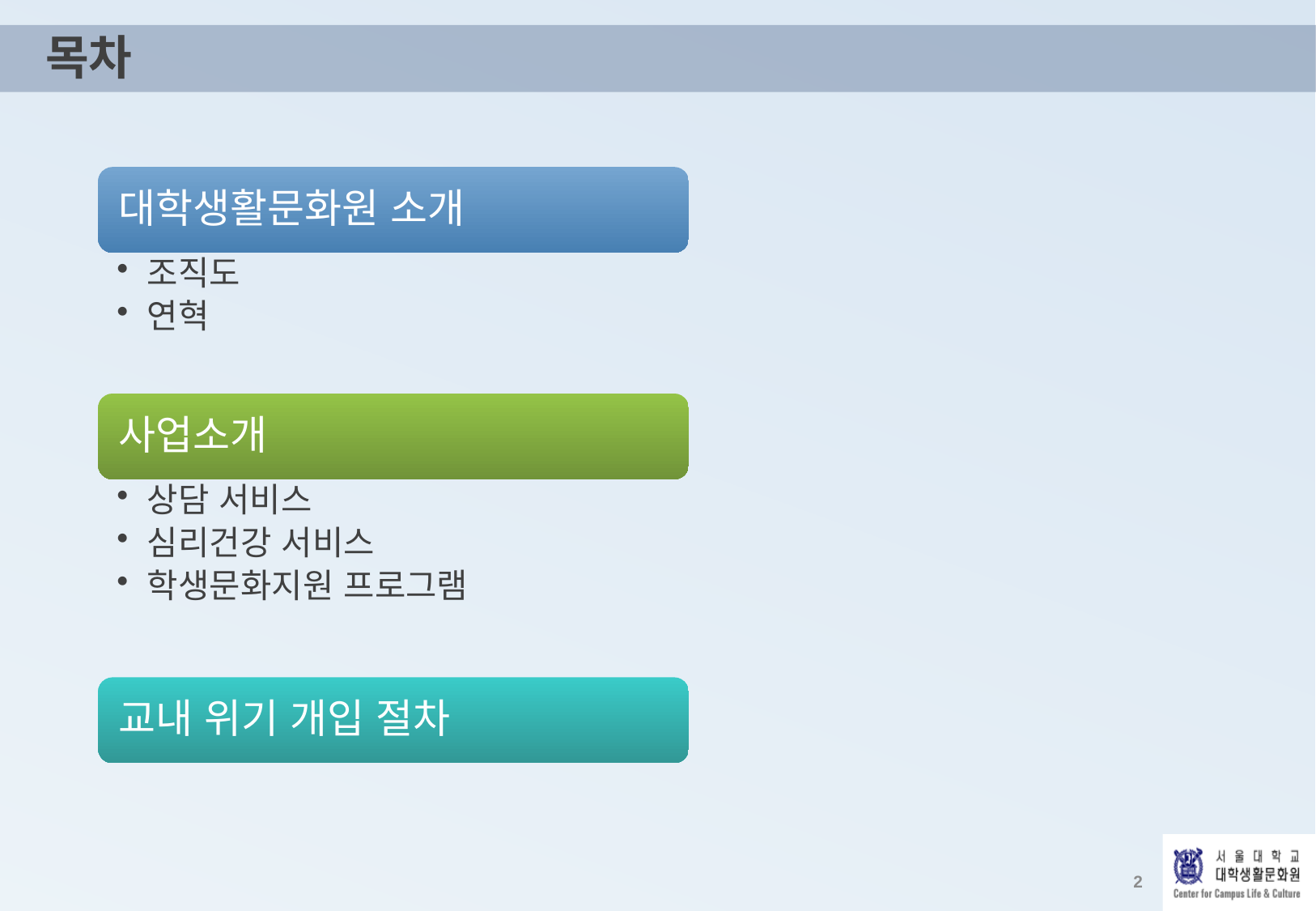

# 목차
대학생활문화원 소개
조직도
연혁
사업소개
상담 서비스
심리건강 서비스
학생문화지원 프로그램
교내 위기 개입 절차
2